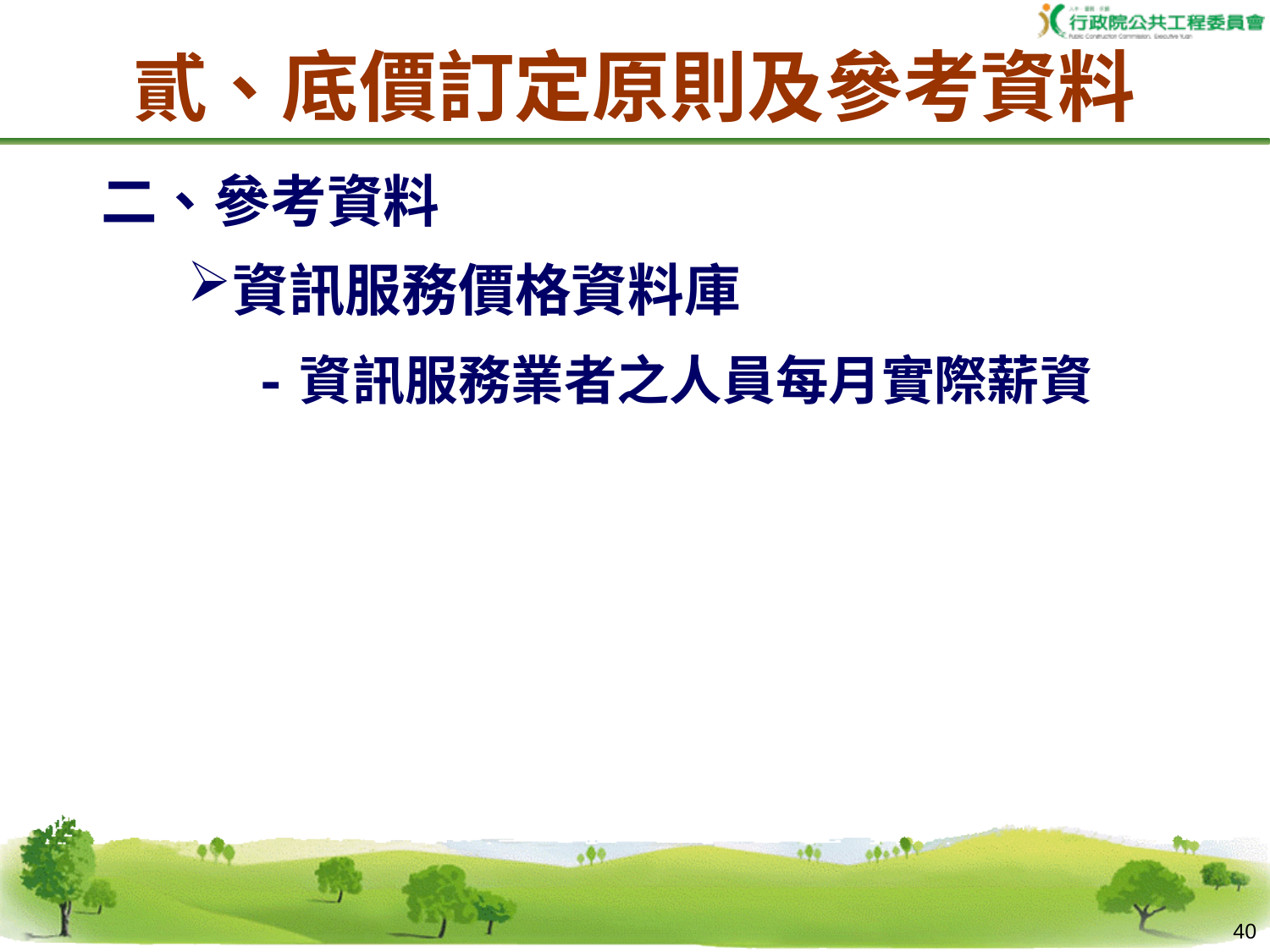

貳、底價訂定原則及參考資料
二、參考資料
資訊服務價格資料庫
  -資訊服務業者之人員每月實際薪資
40